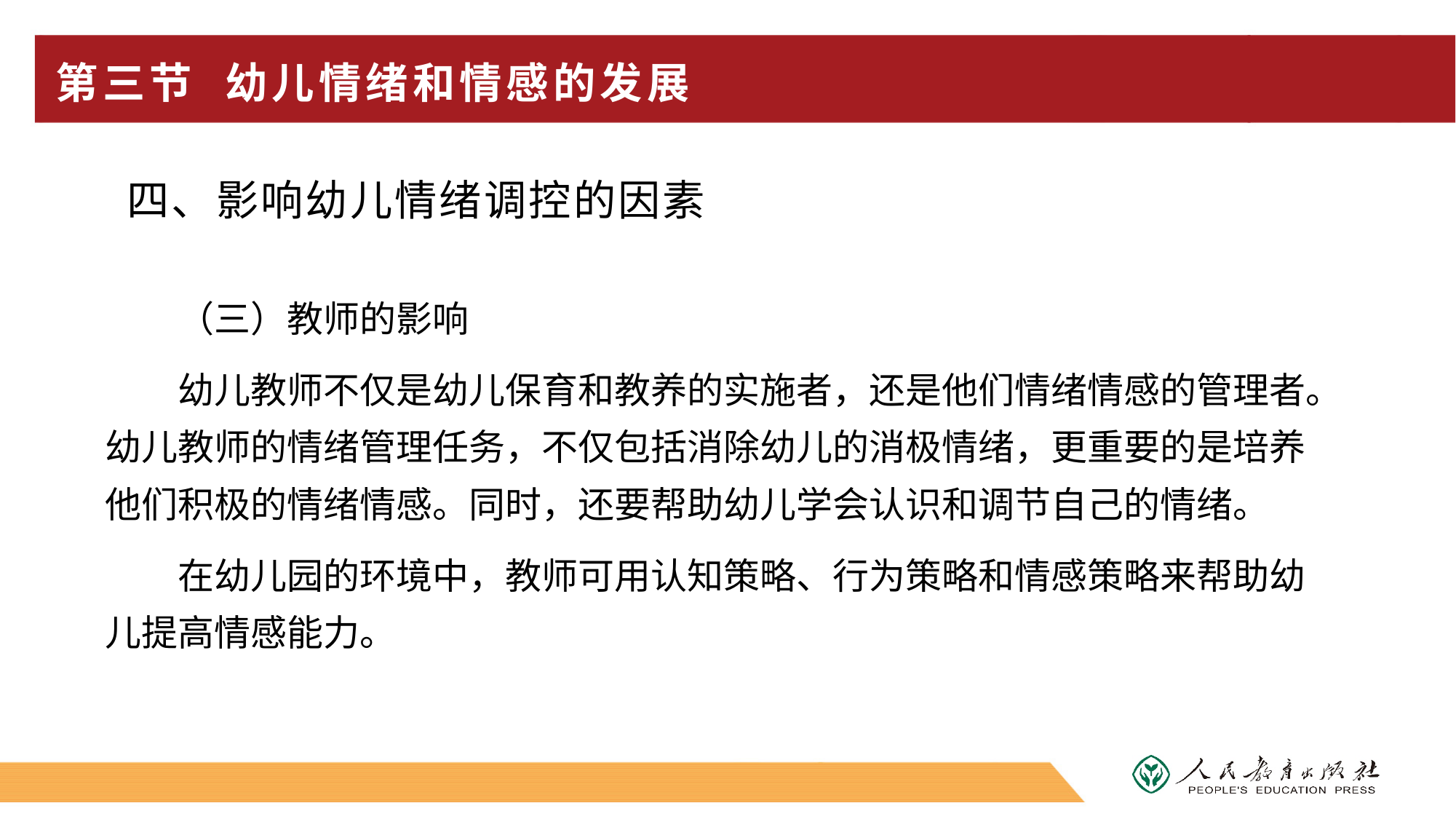

# 第三节  幼儿情绪和情感的发展
 四、影响幼儿情绪调控的因素
（三）教师的影响
幼儿教师不仅是幼儿保育和教养的实施者，还是他们情绪情感的管理者。幼儿教师的情绪管理任务，不仅包括消除幼儿的消极情绪，更重要的是培养他们积极的情绪情感。同时，还要帮助幼儿学会认识和调节自己的情绪。
在幼儿园的环境中，教师可用认知策略、行为策略和情感策略来帮助幼儿提高情感能力。